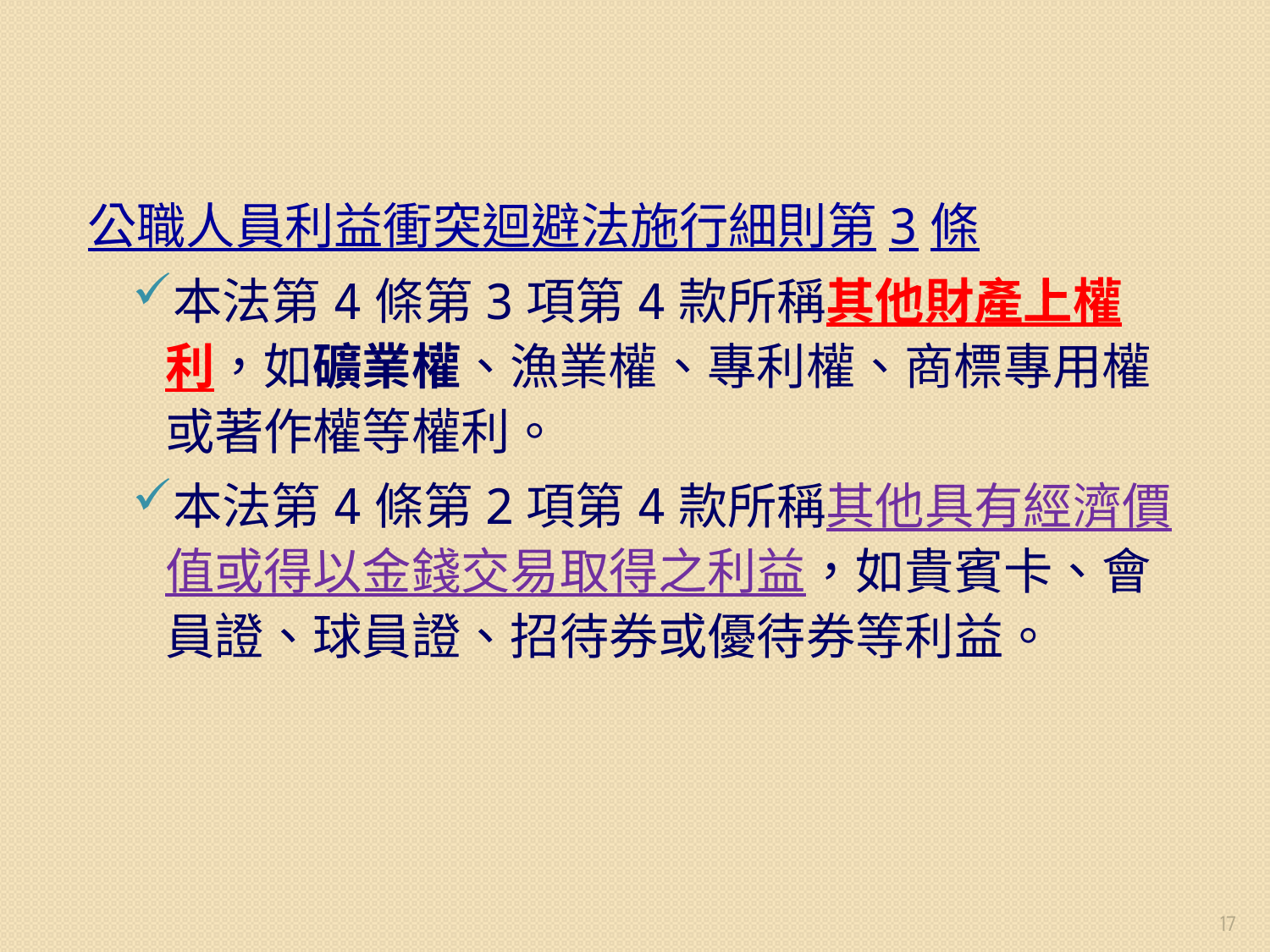

#
公職人員利益衝突迴避法施行細則第3條
本法第4條第3項第4款所稱其他財產上權利，如礦業權、漁業權、專利權、商標專用權或著作權等權利。
本法第4條第2項第4款所稱其他具有經濟價值或得以金錢交易取得之利益，如貴賓卡、會員證、球員證、招待券或優待券等利益。

17